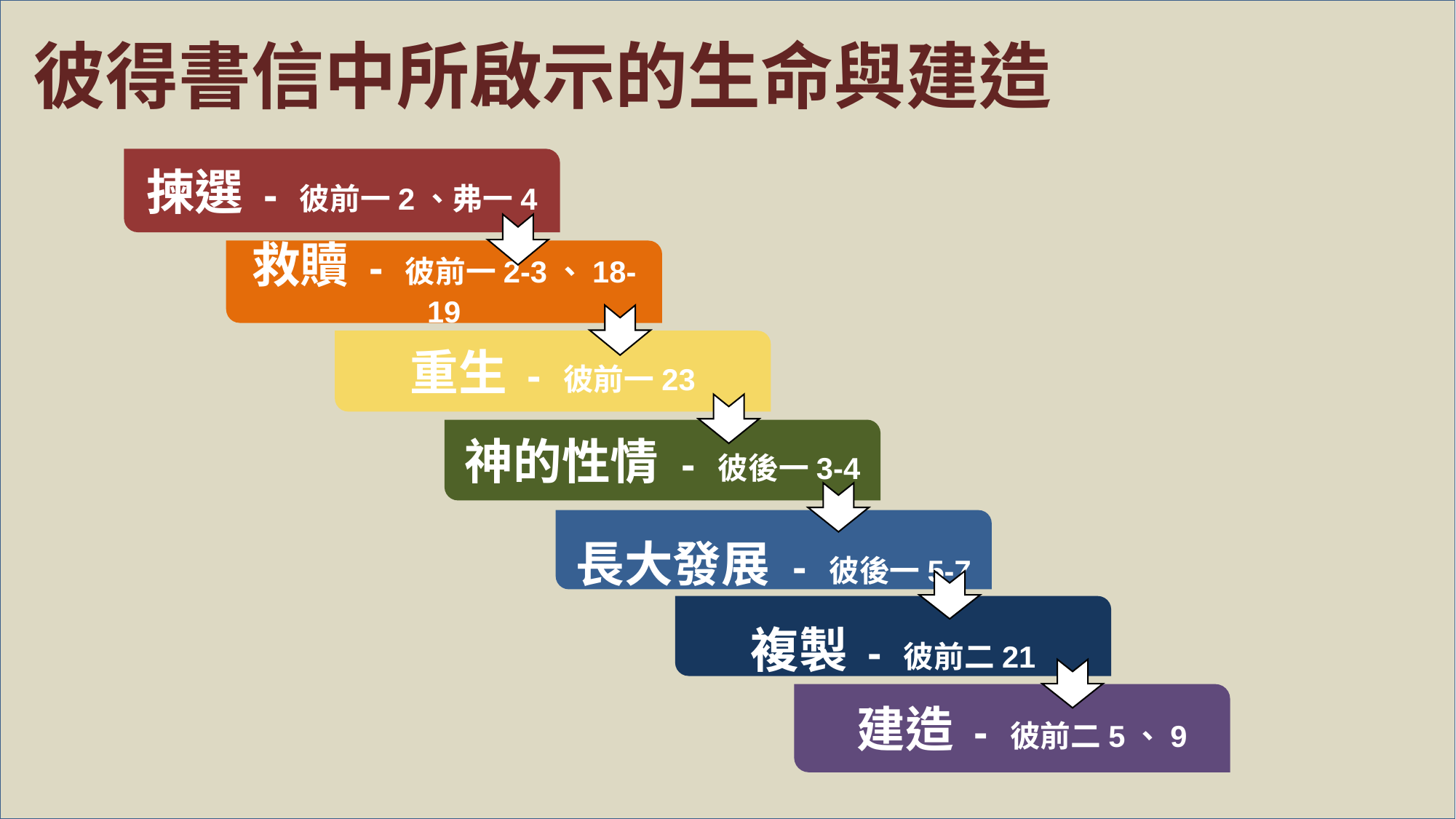

彼得書信中所啟示的生命與建造
揀選 - 彼前一2、弗一4

救贖 - 彼前一2-3、18-19

重生 - 彼前一23

神的性情 - 彼後一3-4

長大發展 - 彼後一5-7

複製 - 彼前二21

 建造 - 彼前二5、9